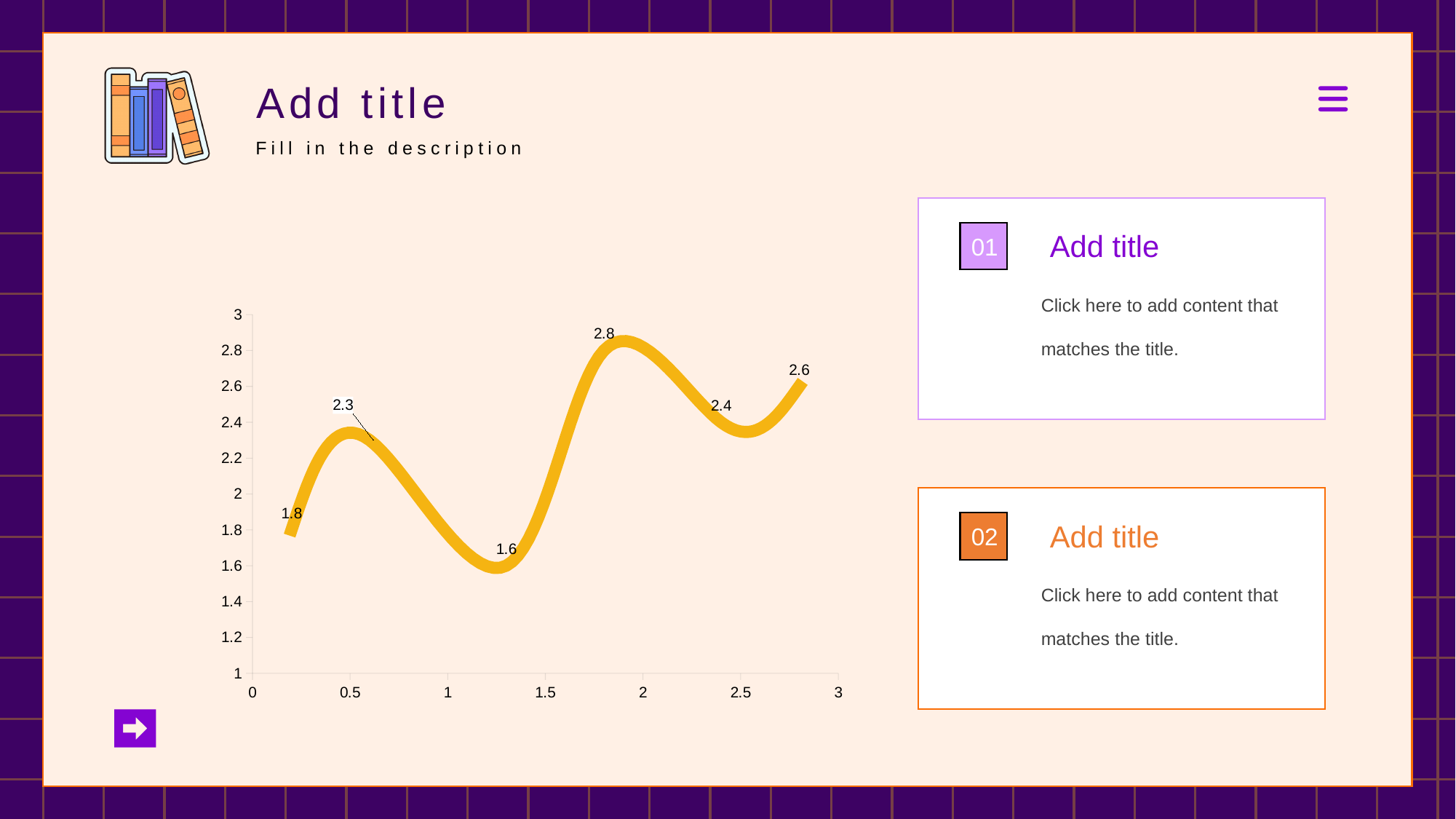

Add title
Fill in the description

Add title

01
Click here to add content that matches the title.

### Chart

| Category | Y 值 |
|---|---|
Add title

02
Click here to add content that matches the title.